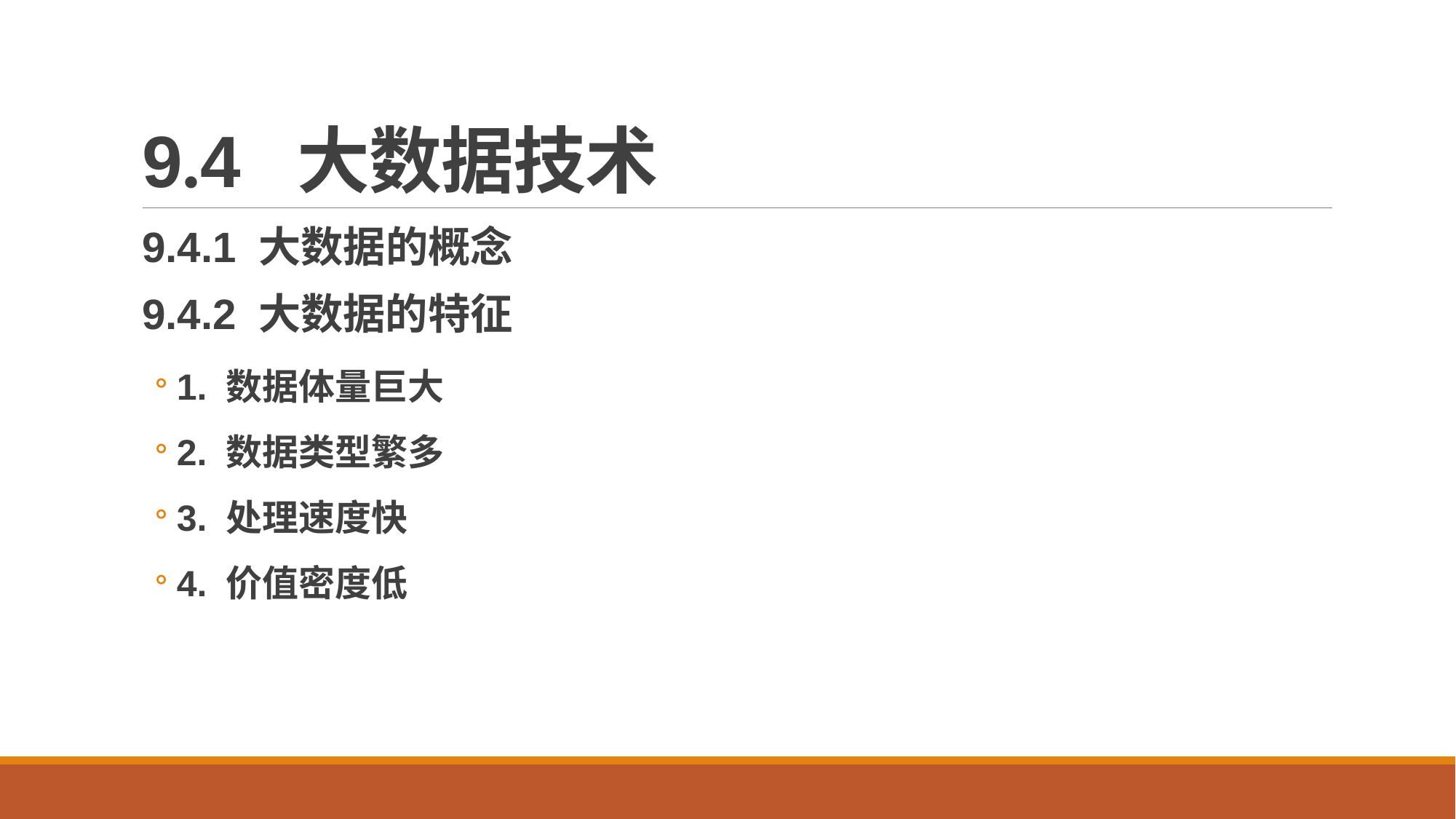

# 9.4  大数据技术
9.4.1 大数据的概念
9.4.2 大数据的特征
1. 数据体量巨大
2. 数据类型繁多
3. 处理速度快
4. 价值密度低